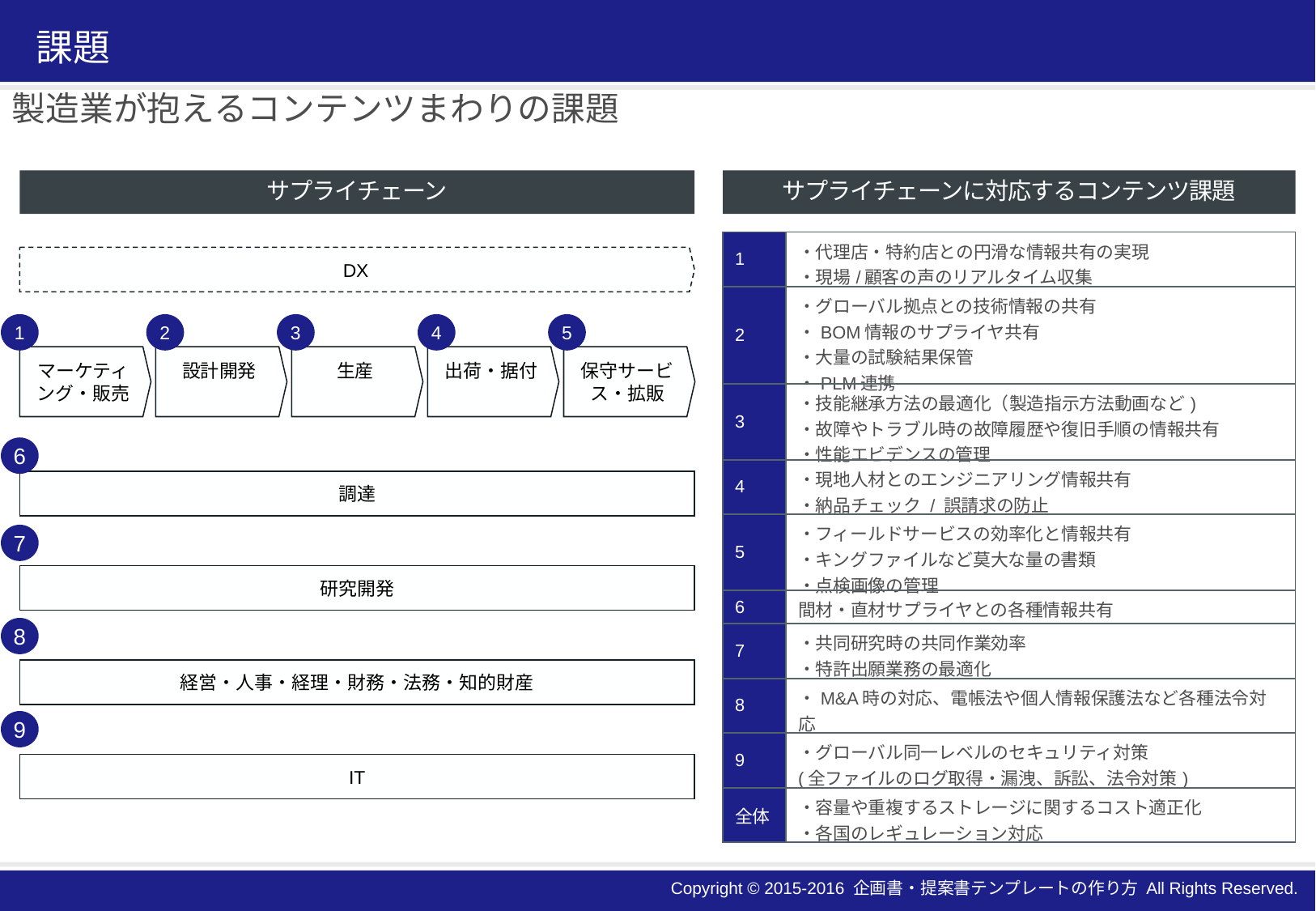

# 課題
製造業が抱えるコンテンツまわりの課題
解!
サプライチェーン
サプライチェーンに対応するコンテンツ課題
DX
保守サービス・拡販
出荷・据付
生産
マーケティング・販売
設計開発
調達
研究開発
経営・人事・経理・財務・法務・知的財産
IT
| 1 | ・代理店・特約店との円滑な情報共有の実現 ・現場/顧客の声のリアルタイム収集 |
| --- | --- |
| 2 | ・グローバル拠点との技術情報の共有 ・BOM情報のサプライヤ共有 ・大量の試験結果保管 ・PLM連携 |
| 3 | ・技能継承方法の最適化（製造指示方法動画など) ・故障やトラブル時の故障履歴や復旧手順の情報共有 ・性能エビデンスの管理 |
| 4 | ・現地人材とのエンジニアリング情報共有 ・納品チェック / 誤請求の防止 |
| 5 | ・フィールドサービスの効率化と情報共有 ・キングファイルなど莫大な量の書類 ・点検画像の管理 |
| 6 | 間材・直材サプライヤとの各種情報共有 |
| 7 | ・共同研究時の共同作業効率 ・特許出願業務の最適化 |
| 8 | ・M&A時の対応、電帳法や個人情報保護法など各種法令対応 |
| 9 | ・グローバル同一レベルのセキュリティ対策 (全ファイルのログ取得・漏洩、訴訟、法令対策) |
| 全体 | ・容量や重複するストレージに関するコスト適正化 ・各国のレギュレーション対応 |
1
2
3
4
5
6
7
8
9